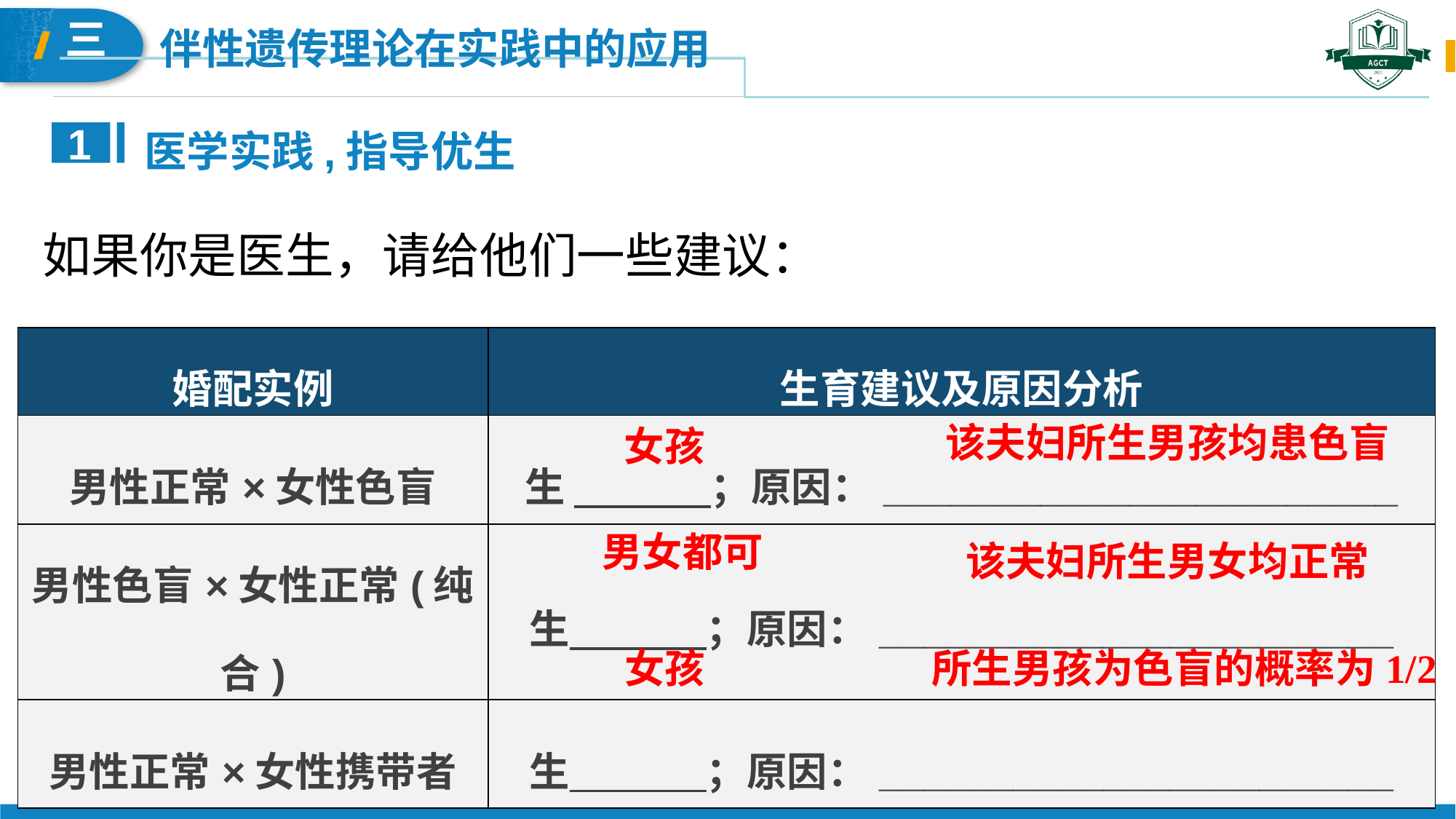

医学实践,指导优生
1
如果你是医生，请给他们一些建议：
| 婚配实例 | 生育建议及原因分析 |
| --- | --- |
| 男性正常×女性色盲 | 生 ；原因：\_\_\_\_\_\_\_\_\_\_\_\_\_\_\_\_\_\_\_\_\_\_\_ |
| 男性色盲×女性正常(纯合) | 生 ；原因：\_\_\_\_\_\_\_\_\_\_\_\_\_\_\_\_\_\_\_\_\_\_\_ |
| 男性正常×女性携带者 | 生 ；原因：\_\_\_\_\_\_\_\_\_\_\_\_\_\_\_\_\_\_\_\_\_\_\_ |
该夫妇所生男孩均患色盲
女孩
男女都可
该夫妇所生男女均正常
女孩
所生男孩为色盲的概率为1/2